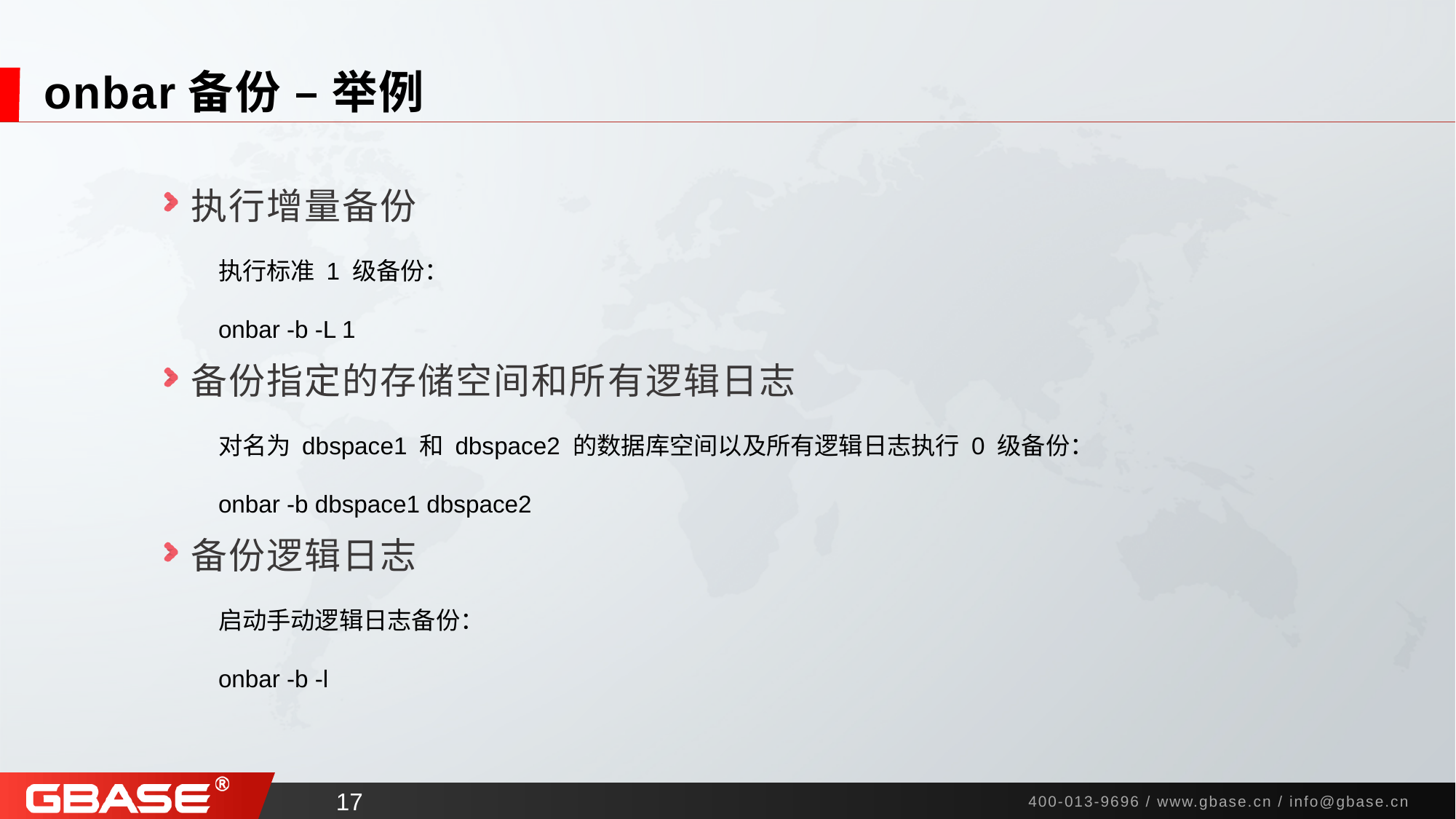

# onbar备份 – 举例
执行增量备份
执行标准 1 级备份：
onbar -b -L 1
备份指定的存储空间和所有逻辑日志
对名为 dbspace1 和 dbspace2 的数据库空间以及所有逻辑日志执行 0 级备份：
onbar -b dbspace1 dbspace2
备份逻辑日志
启动手动逻辑日志备份：
onbar -b -l